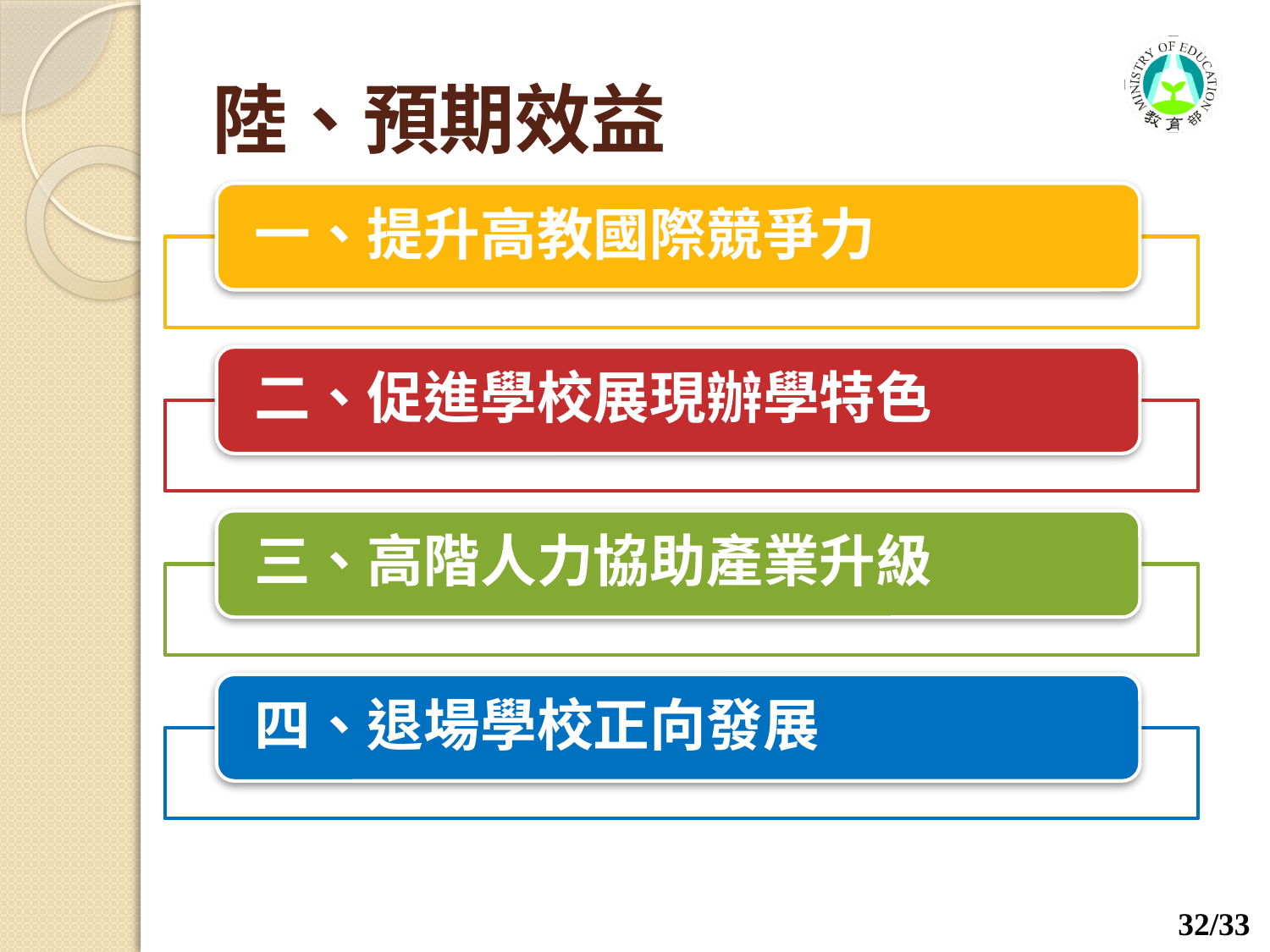

# 陸、預期效益
一、提升高教國際競爭力
二、促進學校展現辦學特色
三、高階人力協助產業升級
四、退場學校正向發展